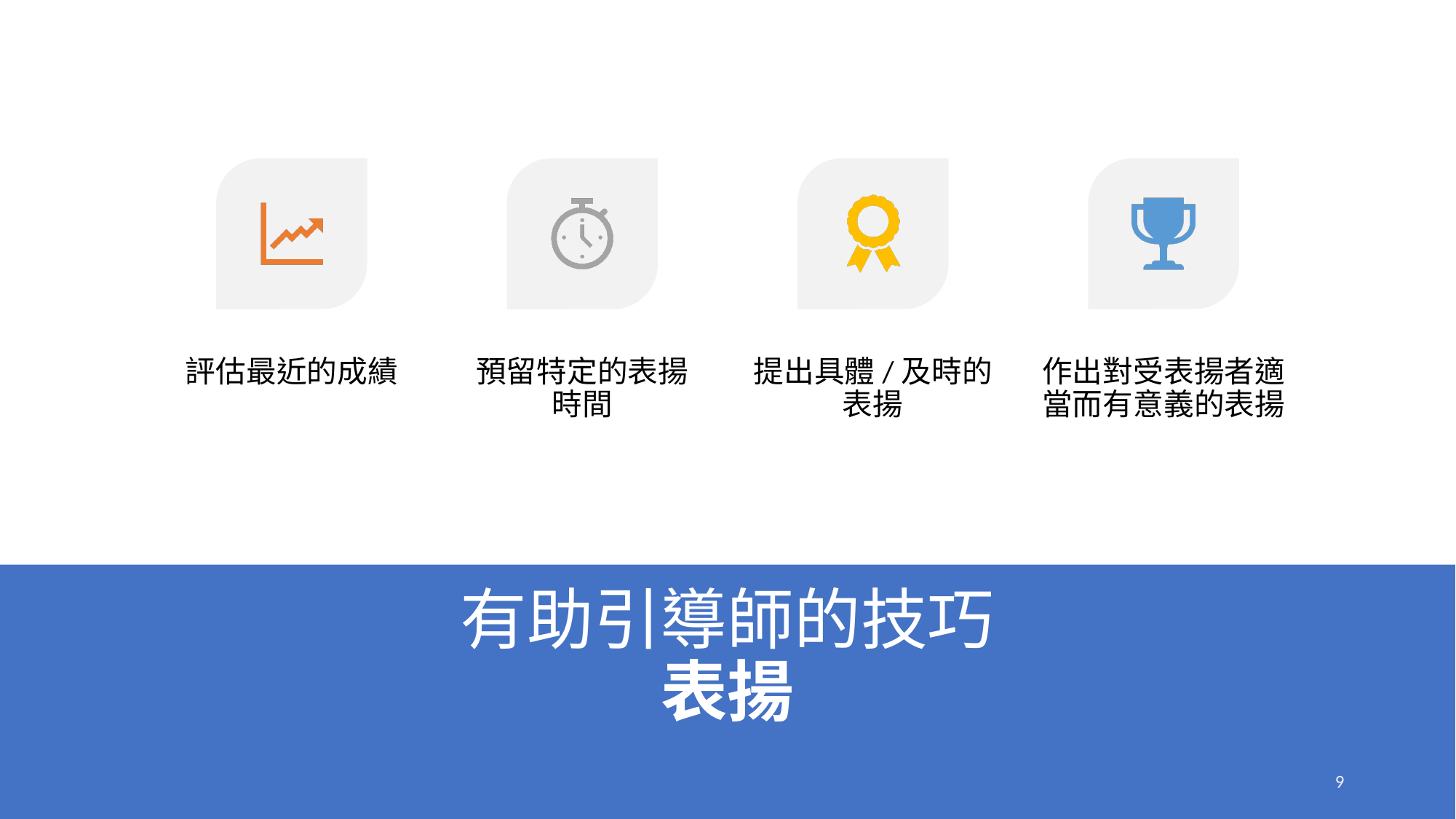

評估最近的成績
預留特定的表揚
時間
提出具體/及時的表揚
作出對受表揚者適當而有意義的表揚

# 有助引導師的技巧 表揚
9